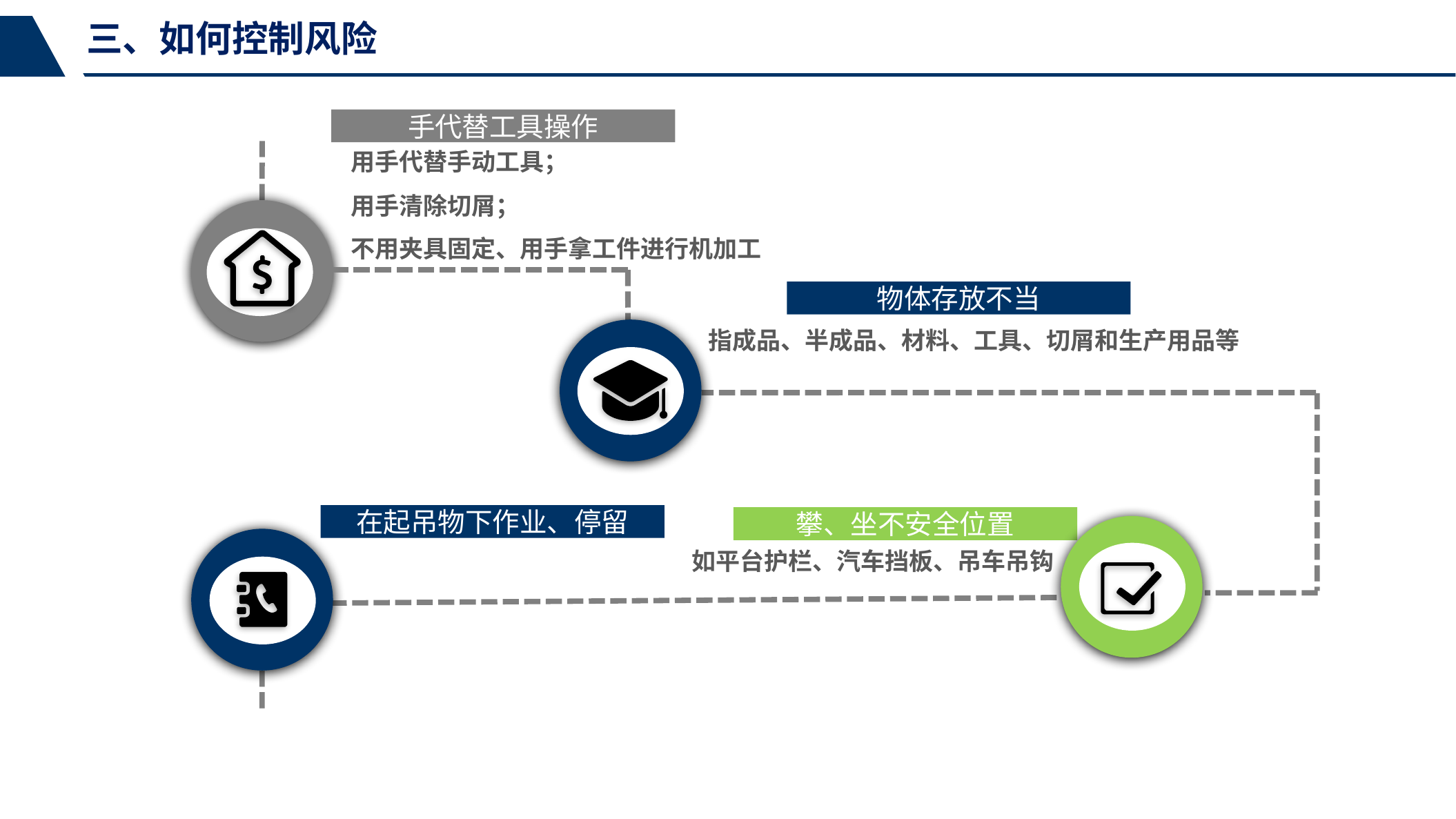

三、如何控制风险

手代替工具操作
用手代替手动工具；
用手清除切屑；
不用夹具固定、用手拿工件进行机加工

物体存放不当
指成品、半成品、材料、工具、切屑和生产用品等

在起吊物下作业、停留
攀、坐不安全位置
如平台护栏、汽车挡板、吊车吊钩